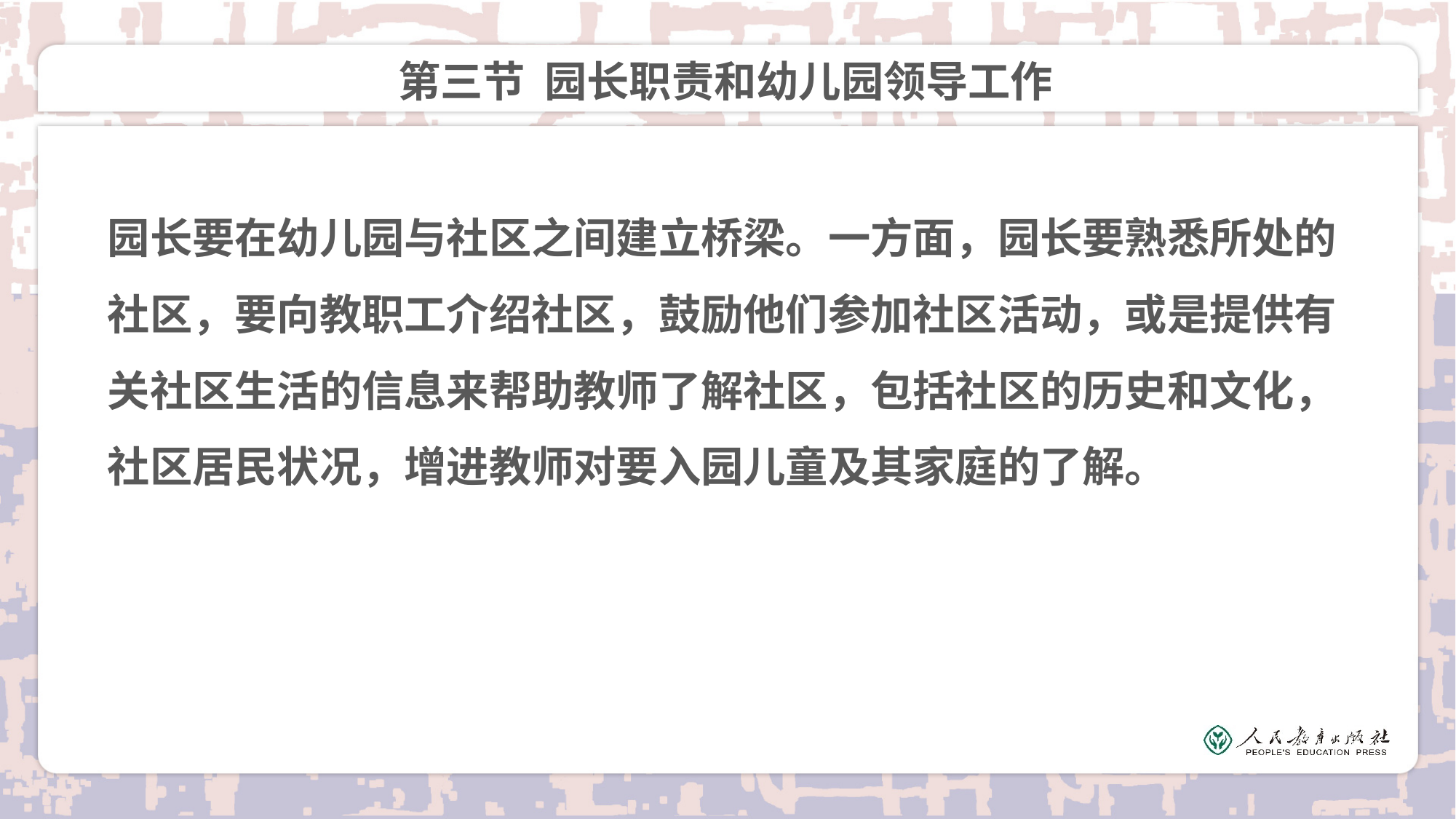

# 第三节  园长职责和幼儿园领导工作
园长要在幼儿园与社区之间建立桥梁。一方面，园长要熟悉所处的社区，要向教职工介绍社区，鼓励他们参加社区活动，或是提供有关社区生活的信息来帮助教师了解社区，包括社区的历史和文化，社区居民状况，增进教师对要入园儿童及其家庭的了解。